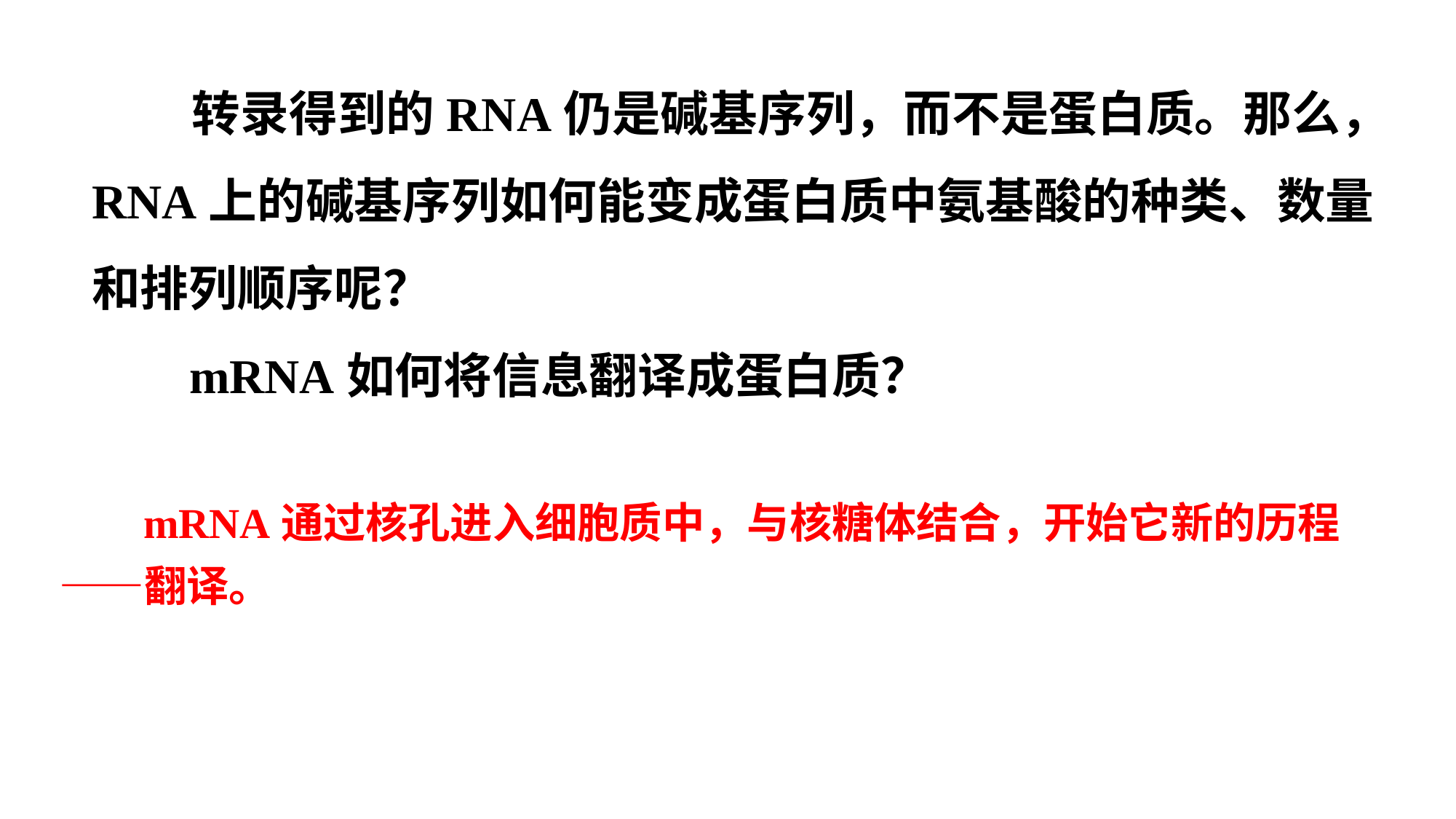

转录得到的RNA仍是碱基序列，而不是蛋白质。那么，RNA上的碱基序列如何能变成蛋白质中氨基酸的种类、数量和排列顺序呢？
        mRNA如何将信息翻译成蛋白质？
        mRNA通过核孔进入细胞质中，与核糖体结合，开始它新的历程——翻译。